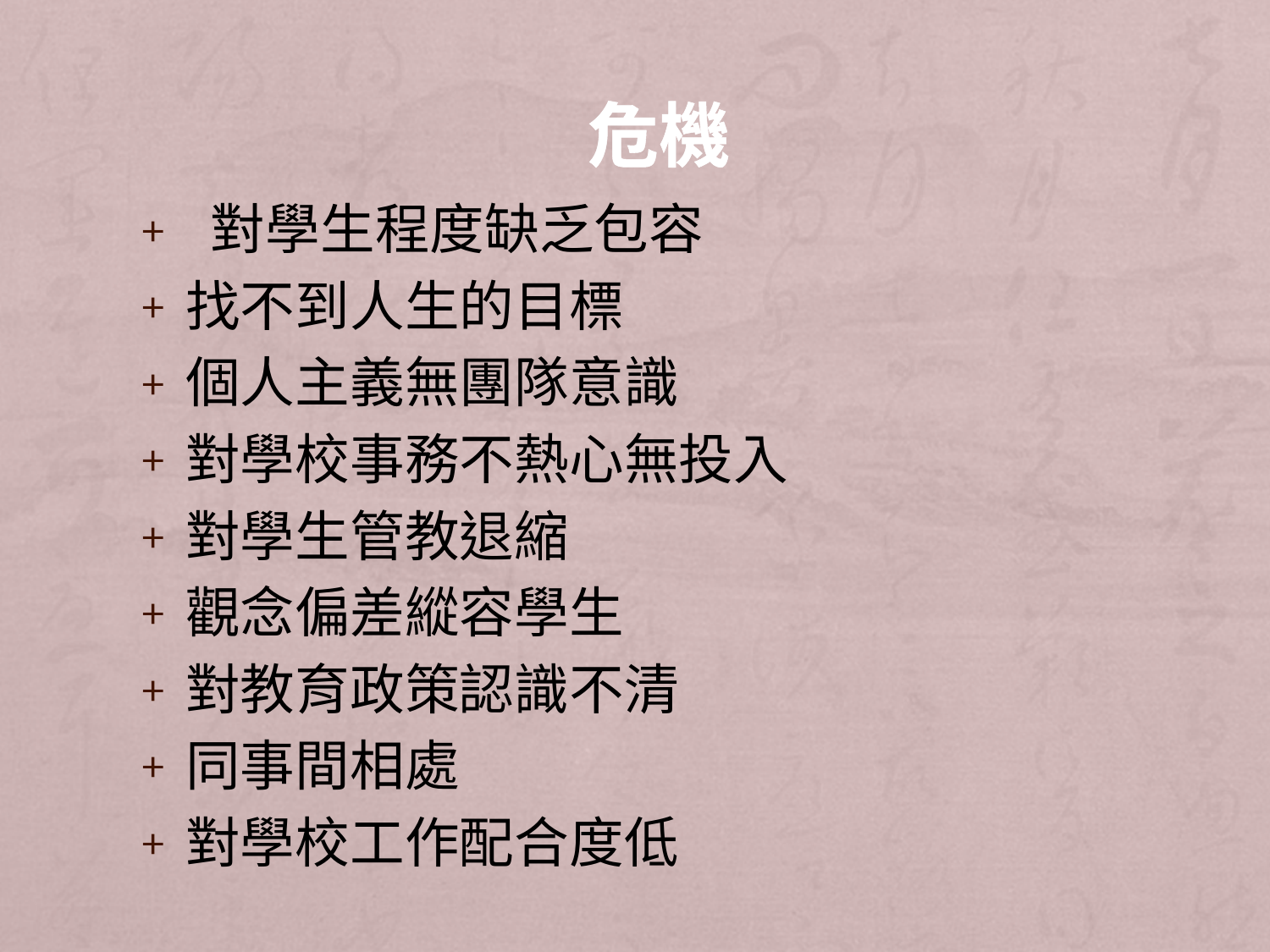

# 危機
 對學生程度缺乏包容
找不到人生的目標
個人主義無團隊意識
對學校事務不熱心無投入
對學生管教退縮
觀念偏差縱容學生
對教育政策認識不清
同事間相處
對學校工作配合度低